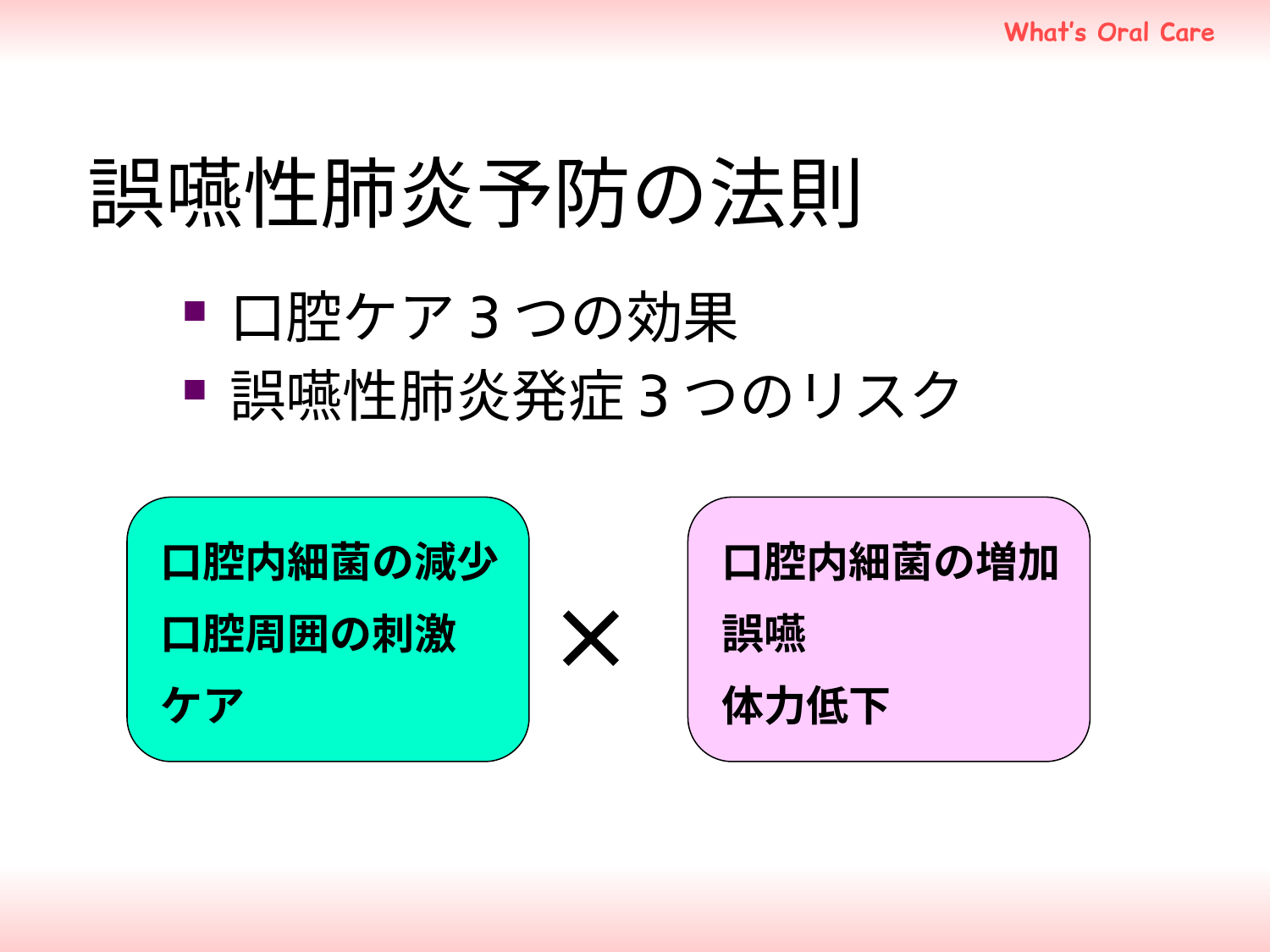

# 誤嚥性肺炎予防の法則
口腔ケア3つの効果
誤嚥性肺炎発症3つのリスク

口腔内細菌の減少
口腔周囲の刺激
ケア

口腔内細菌の増加
誤嚥
体力低下
×